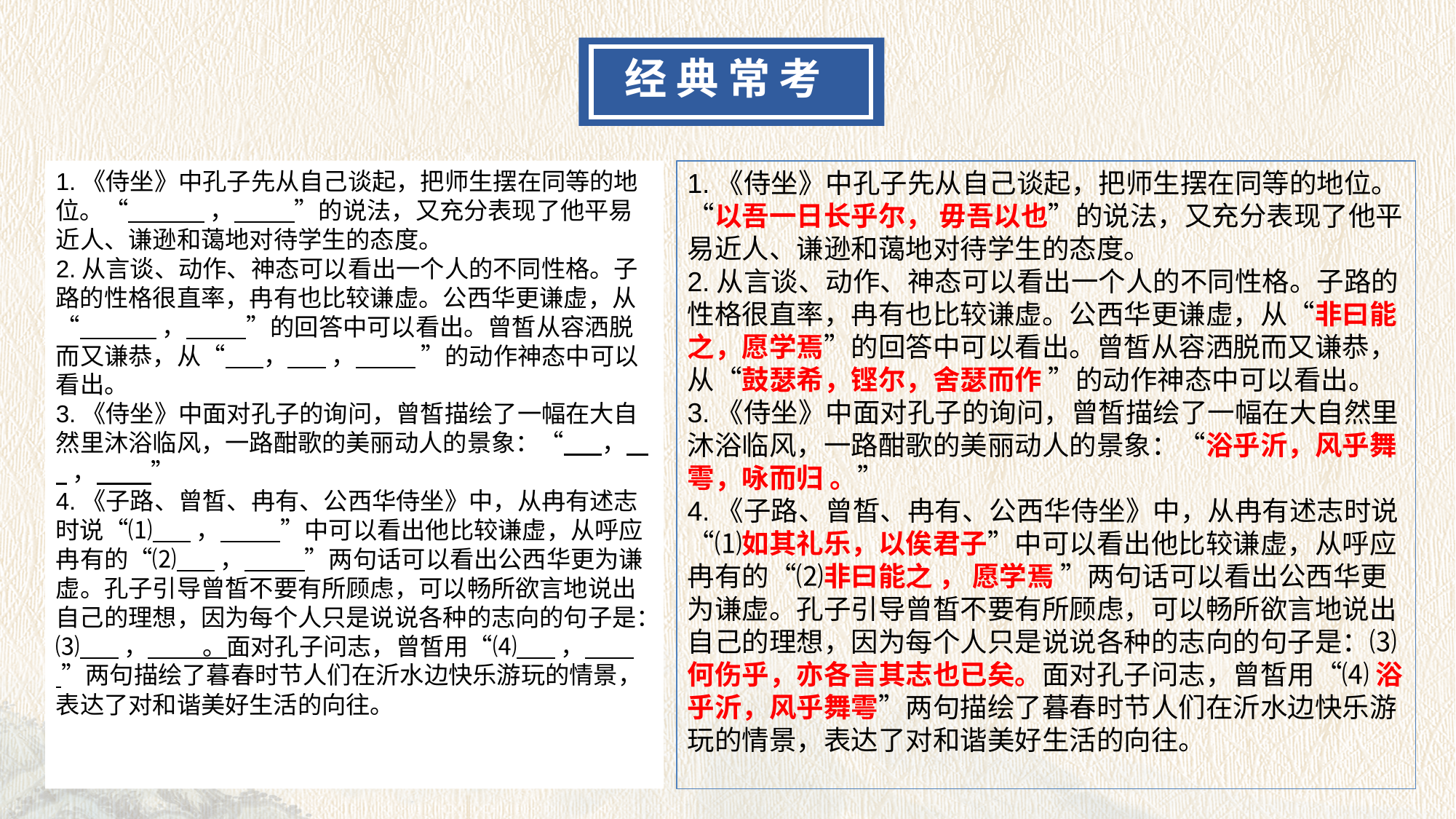

经典常考
1.《侍坐》中孔子先从自己谈起，把师生摆在同等的地位。“               ，           ”的说法，又充分表现了他平易近人、谦逊和蔼地对待学生的态度。
2.从言谈、动作、神态可以看出一个人的不同性格。子路的性格很直率，冉有也比较谦虚。公西华更谦虚，从“               ，           ”的回答中可以看出。曾皙从容洒脱而又谦恭，从“       ，        ，            ”的动作神态中可以看出。
3.《侍坐》中面对孔子的询问，曾皙描绘了一幅在大自然里沐浴临风，一路酣歌的美丽动人的景象：“       ，        ，          ”
4.《子路、曾皙、冉有、公西华侍坐》中，从冉有述志时说“⑴        ，           ”中可以看出他比较谦虚，从呼应冉有的“⑵        ，           ”两句话可以看出公西华更为谦虚。孔子引导曾皙不要有所顾虑，可以畅所欲言地说出自己的理想，因为每个人只是说说各种的志向的句子是：⑶        ，          。面对孔子问志，曾皙用“⑷        ，           ”两句描绘了暮春时节人们在沂水边快乐游玩的情景，表达了对和谐美好生活的向往。
1.《侍坐》中孔子先从自己谈起，把师生摆在同等的地位。“以吾一日长乎尔， 毋吾以也”的说法，又充分表现了他平易近人、谦逊和蔼地对待学生的态度。
2.从言谈、动作、神态可以看出一个人的不同性格。子路的性格很直率，冉有也比较谦虚。公西华更谦虚，从“非曰能之，愿学焉”的回答中可以看出。曾皙从容洒脱而又谦恭，从“鼓瑟希，铿尔，舍瑟而作 ”的动作神态中可以看出。
3.《侍坐》中面对孔子的询问，曾皙描绘了一幅在大自然里沐浴临风，一路酣歌的美丽动人的景象：“浴乎沂，风乎舞雩，咏而归 。”
4.《子路、曾皙、冉有、公西华侍坐》中，从冉有述志时说“⑴如其礼乐，以俟君子”中可以看出他比较谦虚，从呼应冉有的“⑵非曰能之 ， 愿学焉 ”两句话可以看出公西华更为谦虚。孔子引导曾皙不要有所顾虑，可以畅所欲言地说出自己的理想，因为每个人只是说说各种的志向的句子是：⑶何伤乎，亦各言其志也已矣。面对孔子问志，曾皙用“⑷ 浴乎沂，风乎舞雩”两句描绘了暮春时节人们在沂水边快乐游玩的情景，表达了对和谐美好生活的向往。